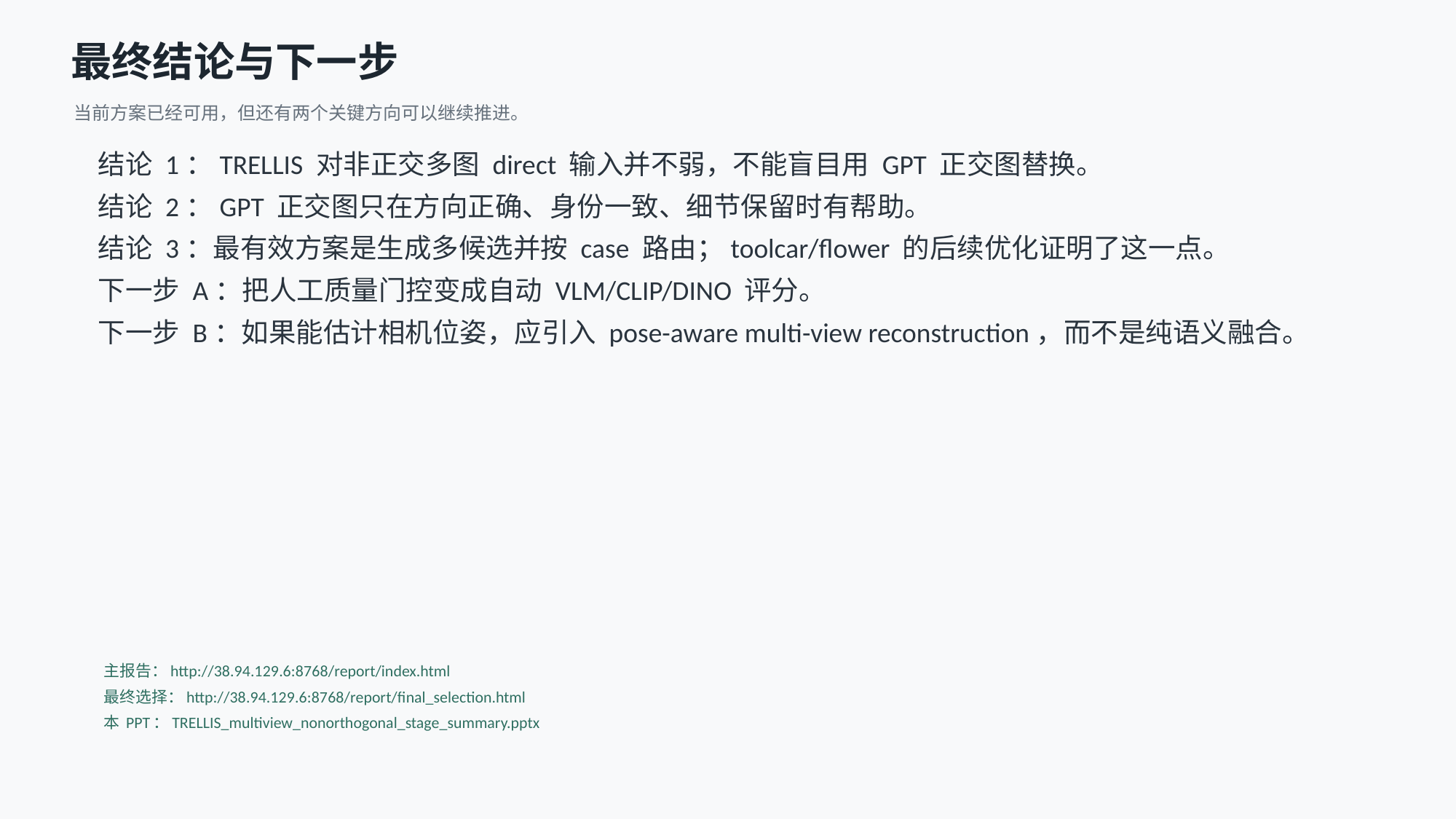

最终结论与下一步
当前方案已经可用，但还有两个关键方向可以继续推进。
结论 1：TRELLIS 对非正交多图 direct 输入并不弱，不能盲目用 GPT 正交图替换。
结论 2：GPT 正交图只在方向正确、身份一致、细节保留时有帮助。
结论 3：最有效方案是生成多候选并按 case 路由；toolcar/flower 的后续优化证明了这一点。
下一步 A：把人工质量门控变成自动 VLM/CLIP/DINO 评分。
下一步 B：如果能估计相机位姿，应引入 pose-aware multi-view reconstruction，而不是纯语义融合。
主报告：http://38.94.129.6:8768/report/index.html
最终选择：http://38.94.129.6:8768/report/final_selection.html
本 PPT：TRELLIS_multiview_nonorthogonal_stage_summary.pptx